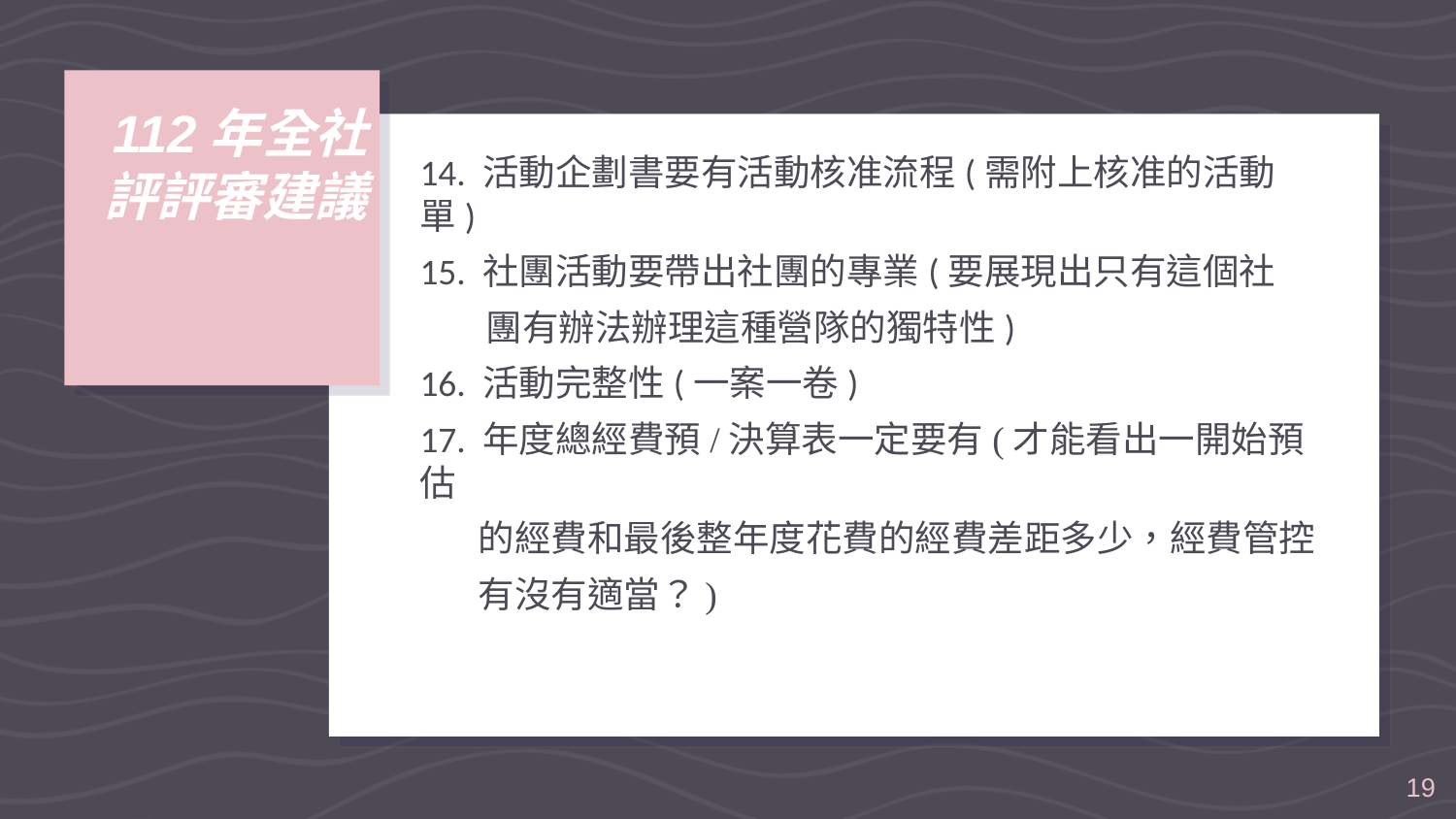

# 112年全社評評審建議
14. 活動企劃書要有活動核准流程(需附上核准的活動單)
15. 社團活動要帶出社團的專業(要展現出只有這個社
       團有辦法辦理這種營隊的獨特性)
16. 活動完整性(一案一卷)
17. 年度總經費預/決算表一定要有(才能看出一開始預估
      的經費和最後整年度花費的經費差距多少，經費管控
      有沒有適當？)
19